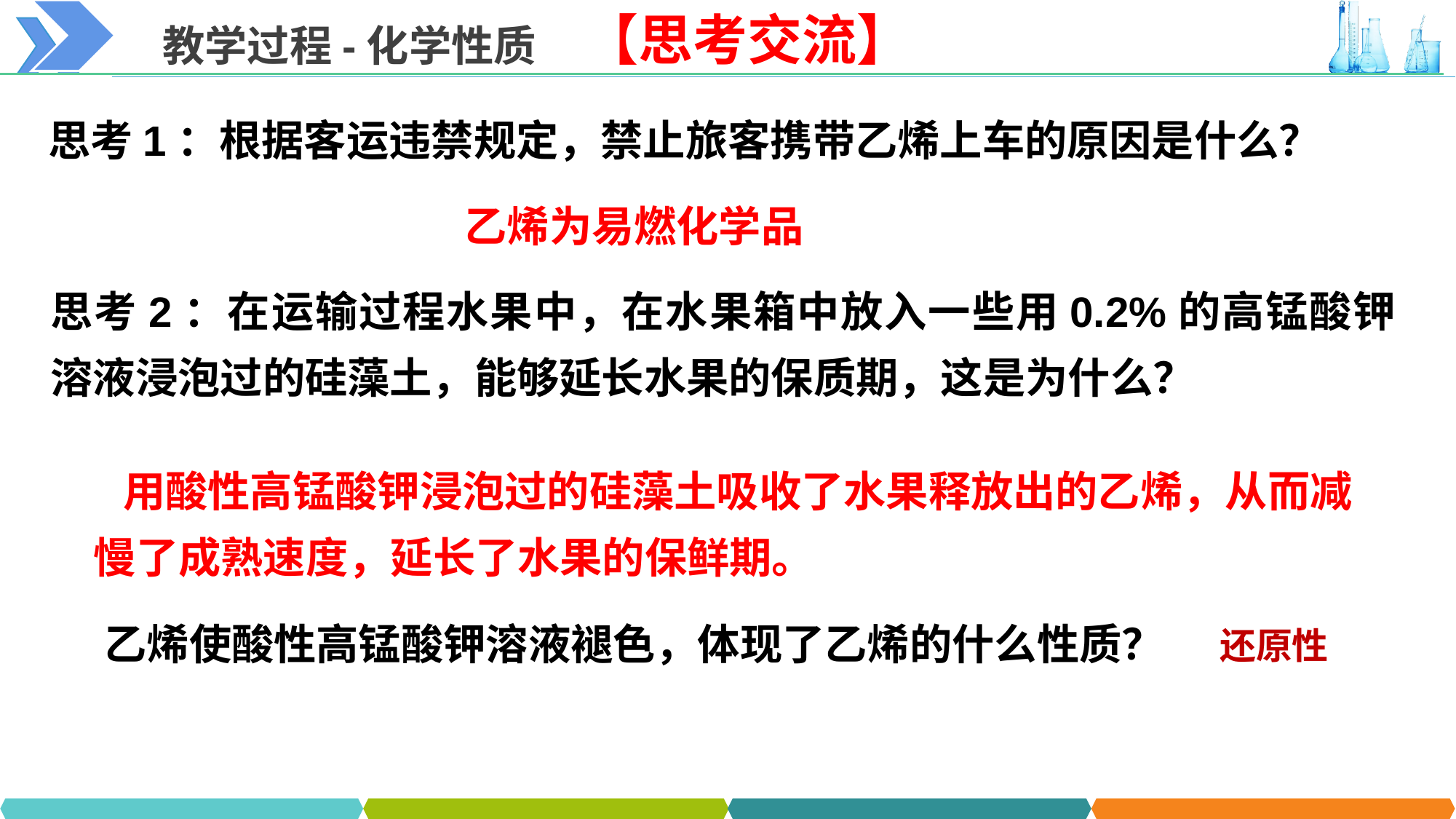

【思考交流】
教学过程-化学性质
思考1：根据客运违禁规定，禁止旅客携带乙烯上车的原因是什么？
乙烯为易燃化学品
思考2：在运输过程水果中，在水果箱中放入一些用0.2%的高锰酸钾溶液浸泡过的硅藻土，能够延长水果的保质期，这是为什么？
  用酸性高锰酸钾浸泡过的硅藻土吸收了水果释放出的乙烯，从而减慢了成熟速度，延长了水果的保鲜期。
乙烯使酸性高锰酸钾溶液褪色，体现了乙烯的什么性质？
还原性